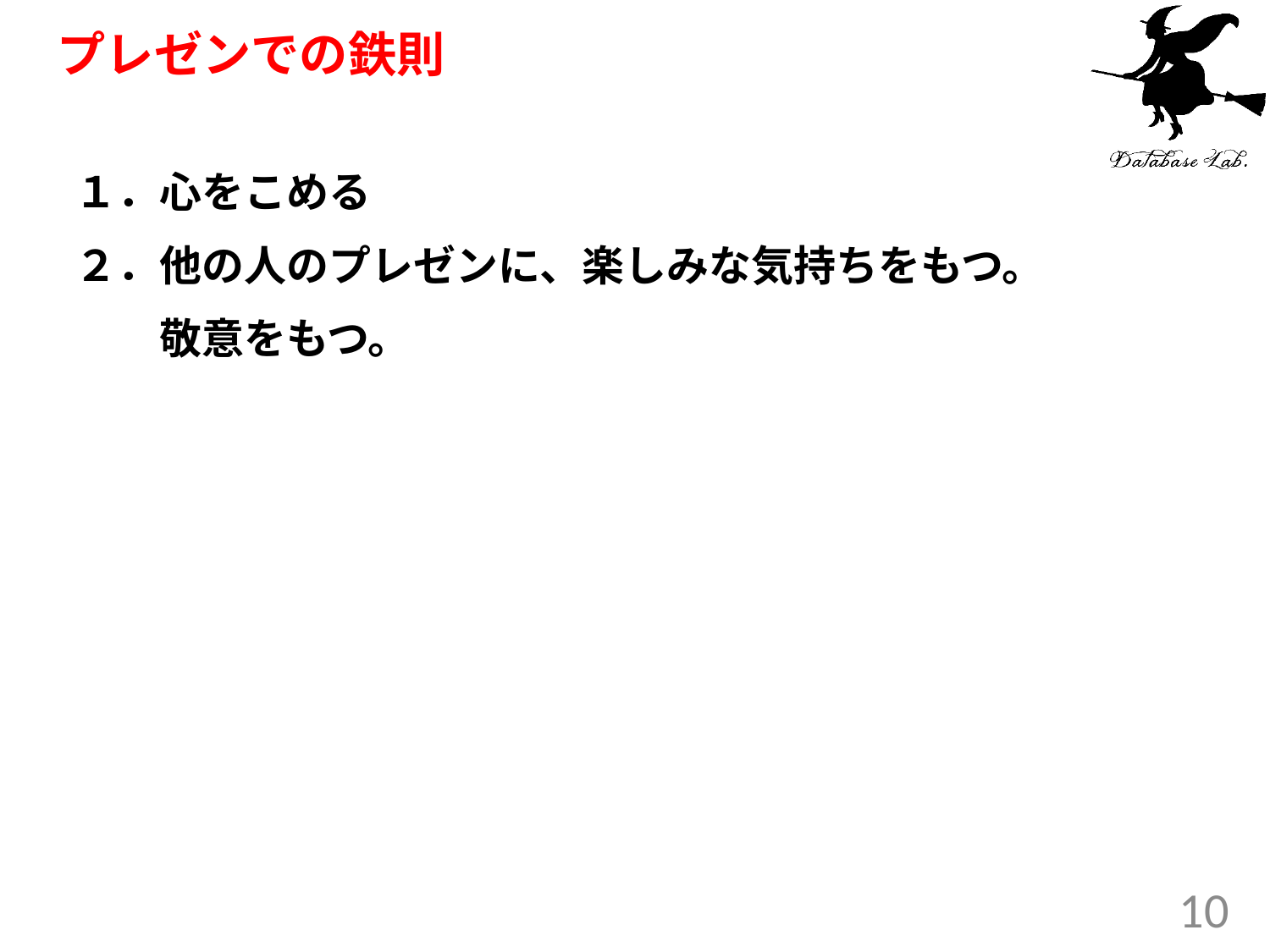

# プレゼンでの鉄則
１．心をこめる
２．他の人のプレゼンに、楽しみな気持ちをもつ。
　　敬意をもつ。
10